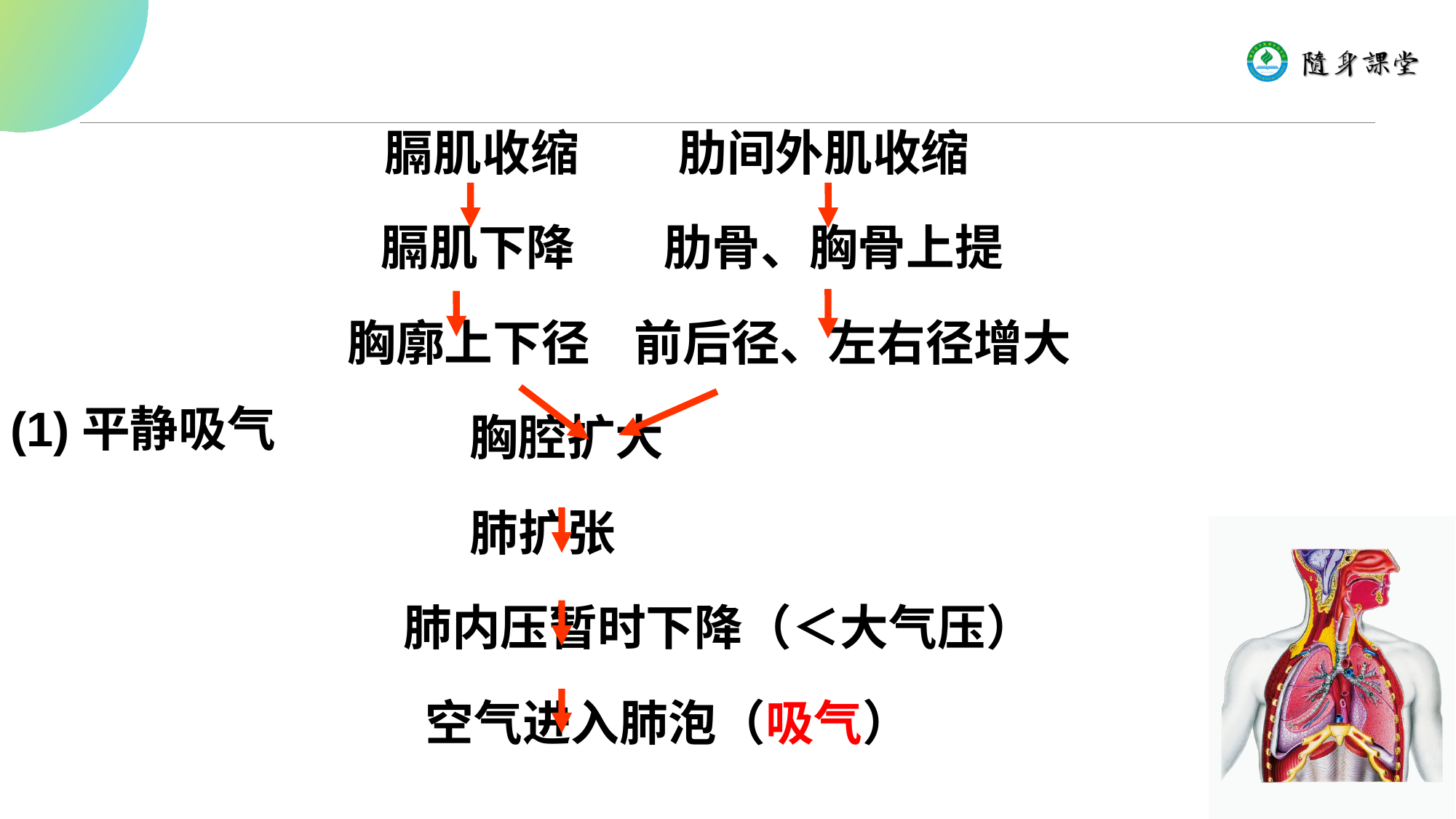

膈肌收缩         肋间外肌收缩

  膈肌下降        肋骨、胸骨上提

胸廓上下径    前后径、左右径增大

          胸腔扩大

          肺扩张

    肺内压暂时下降（＜大气压）

      空气进入肺泡（吸气）

(1)平静吸气